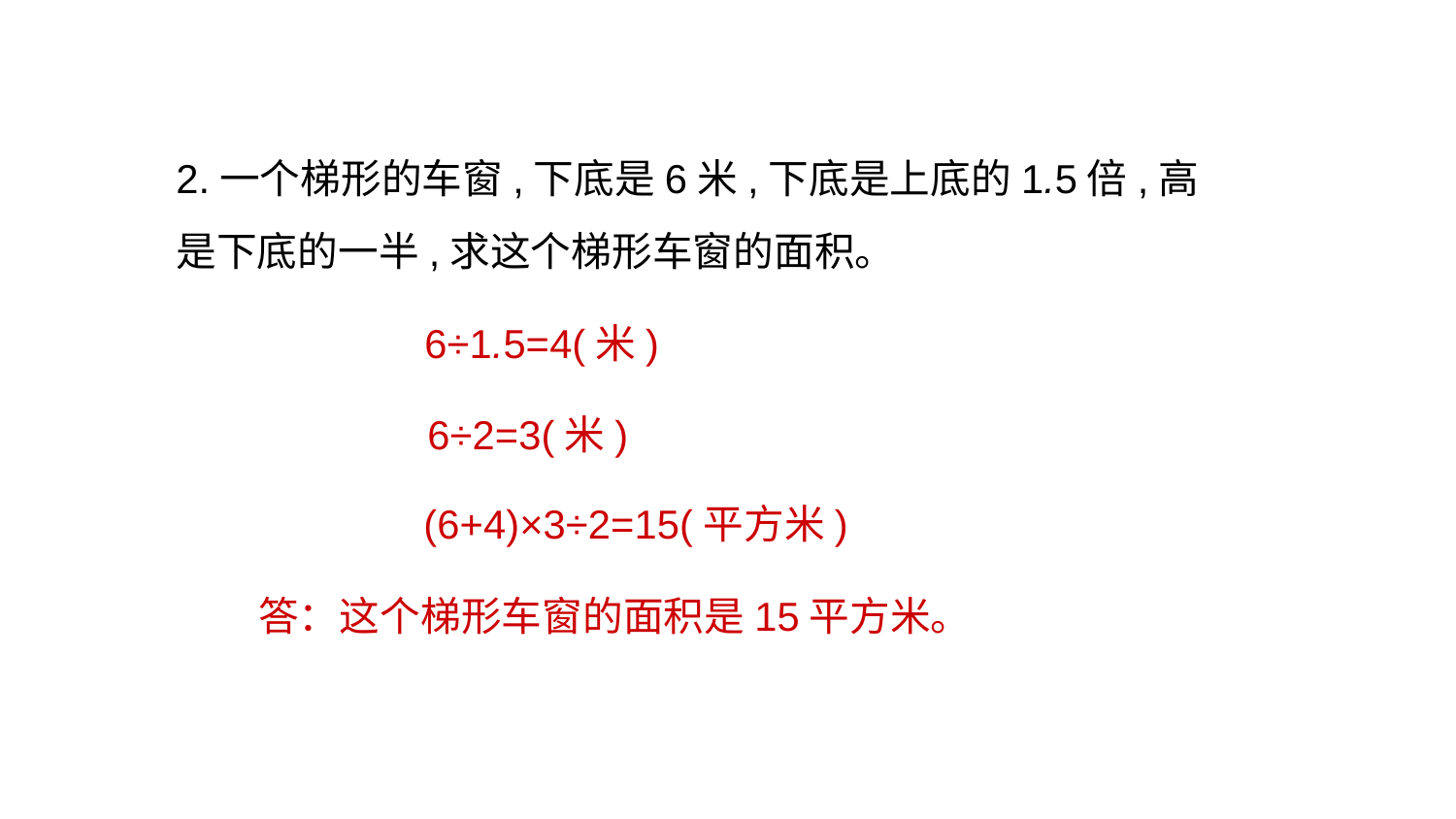

2.一个梯形的车窗,下底是6米,下底是上底的1.5倍,高是下底的一半,求这个梯形车窗的面积。
6÷1.5=4(米)
6÷2=3(米)
(6+4)×3÷2=15(平方米)
答：这个梯形车窗的面积是15平方米。